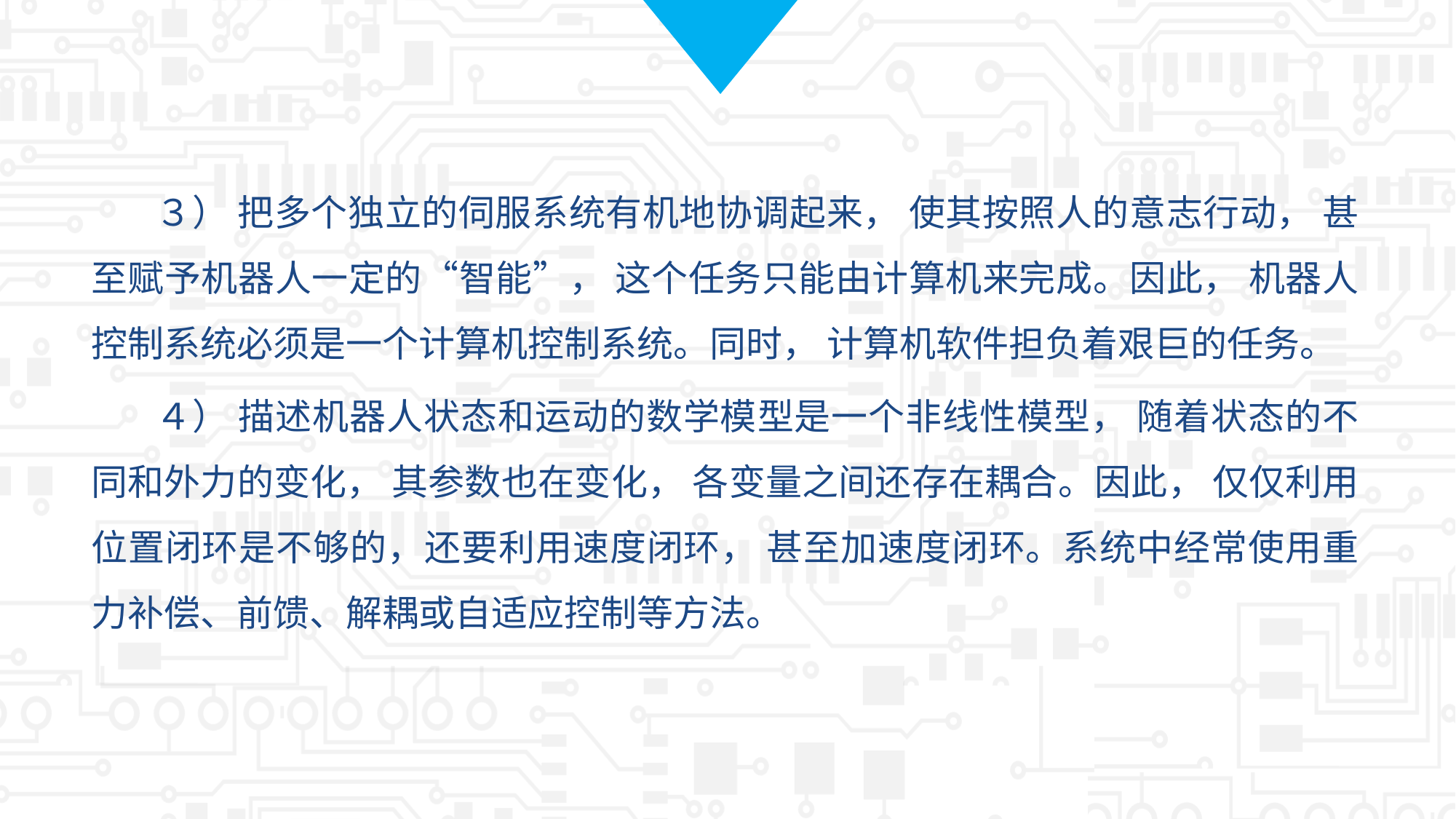

３） 把多个独立的伺服系统有机地协调起来， 使其按照人的意志行动， 甚至赋予机器人一定的“智能”， 这个任务只能由计算机来完成。因此， 机器人控制系统必须是一个计算机控制系统。同时， 计算机软件担负着艰巨的任务。
４） 描述机器人状态和运动的数学模型是一个非线性模型， 随着状态的不同和外力的变化， 其参数也在变化， 各变量之间还存在耦合。因此， 仅仅利用位置闭环是不够的，还要利用速度闭环， 甚至加速度闭环。系统中经常使用重力补偿、前馈、解耦或自适应控制等方法。